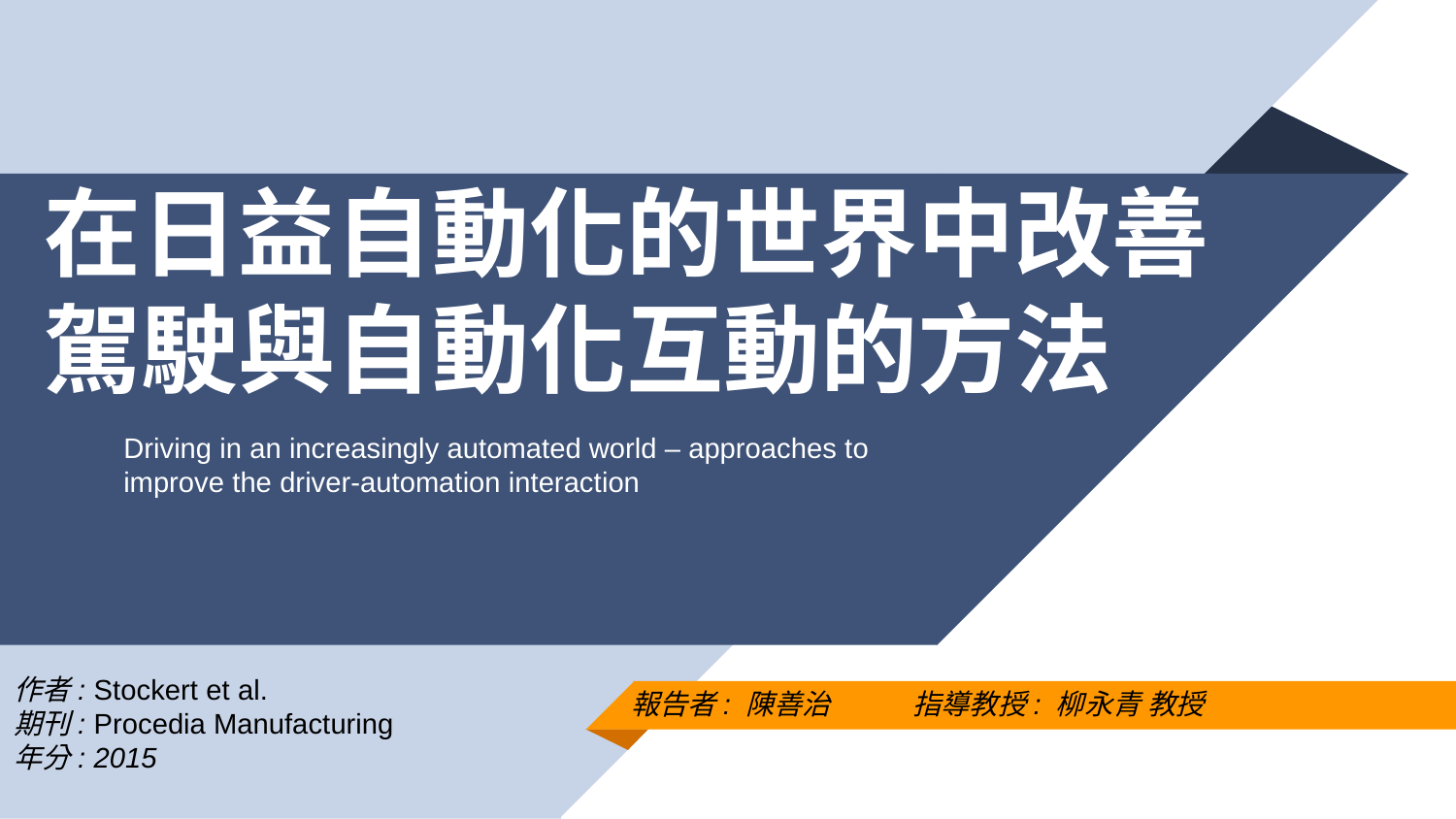

# 在日益自動化的世界中改善駕駛與自動化互動的方法
Driving in an increasingly automated world – approaches to improve the driver-automation interaction
作者: Stockert et al.
期刊: Procedia Manufacturing
年分: 2015
報告者: 陳善治             指導教授: 柳永青 教授